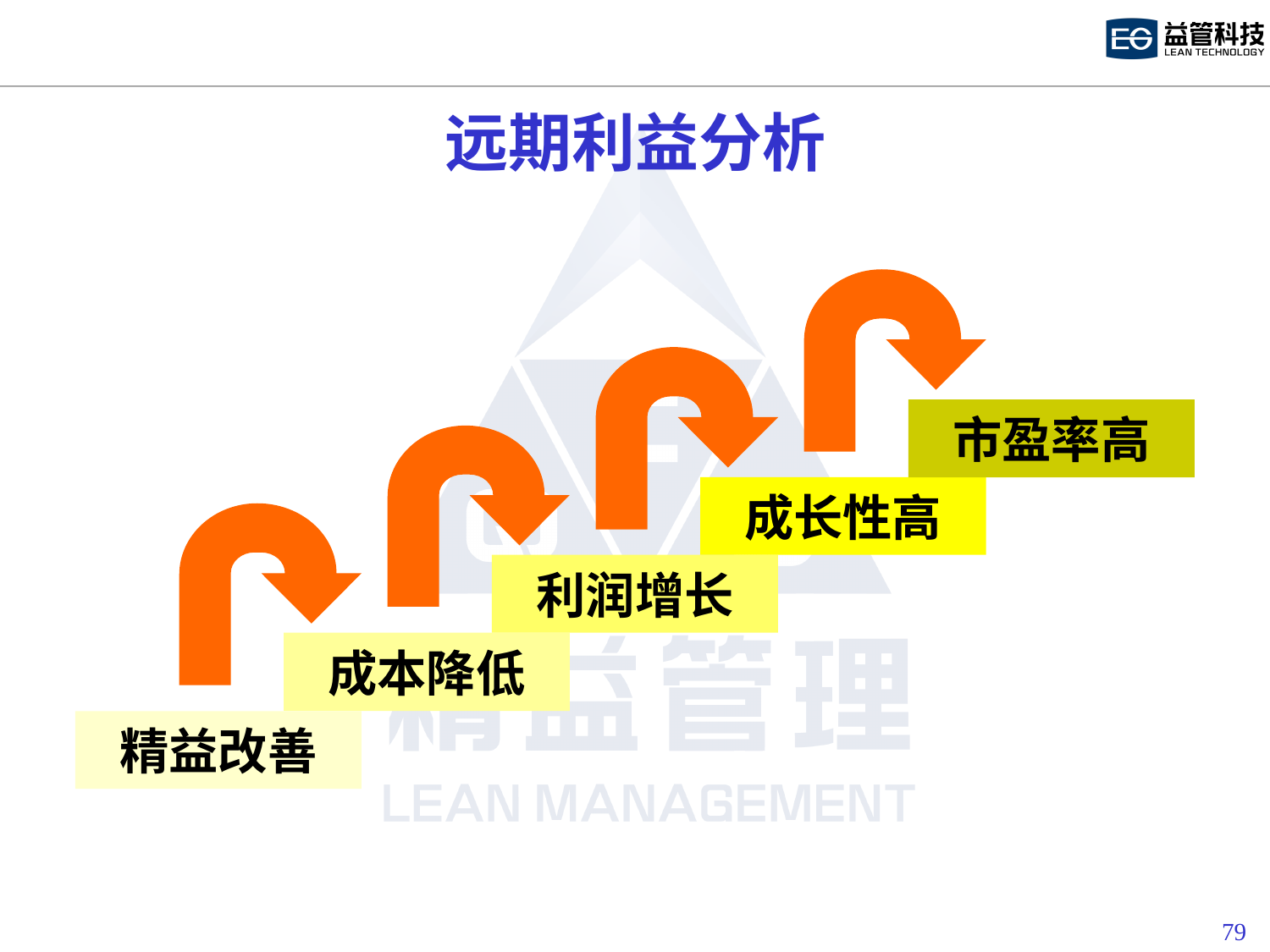

# 远期利益分析

市盈率高

成长性高

利润增长
成本降低
精益改善